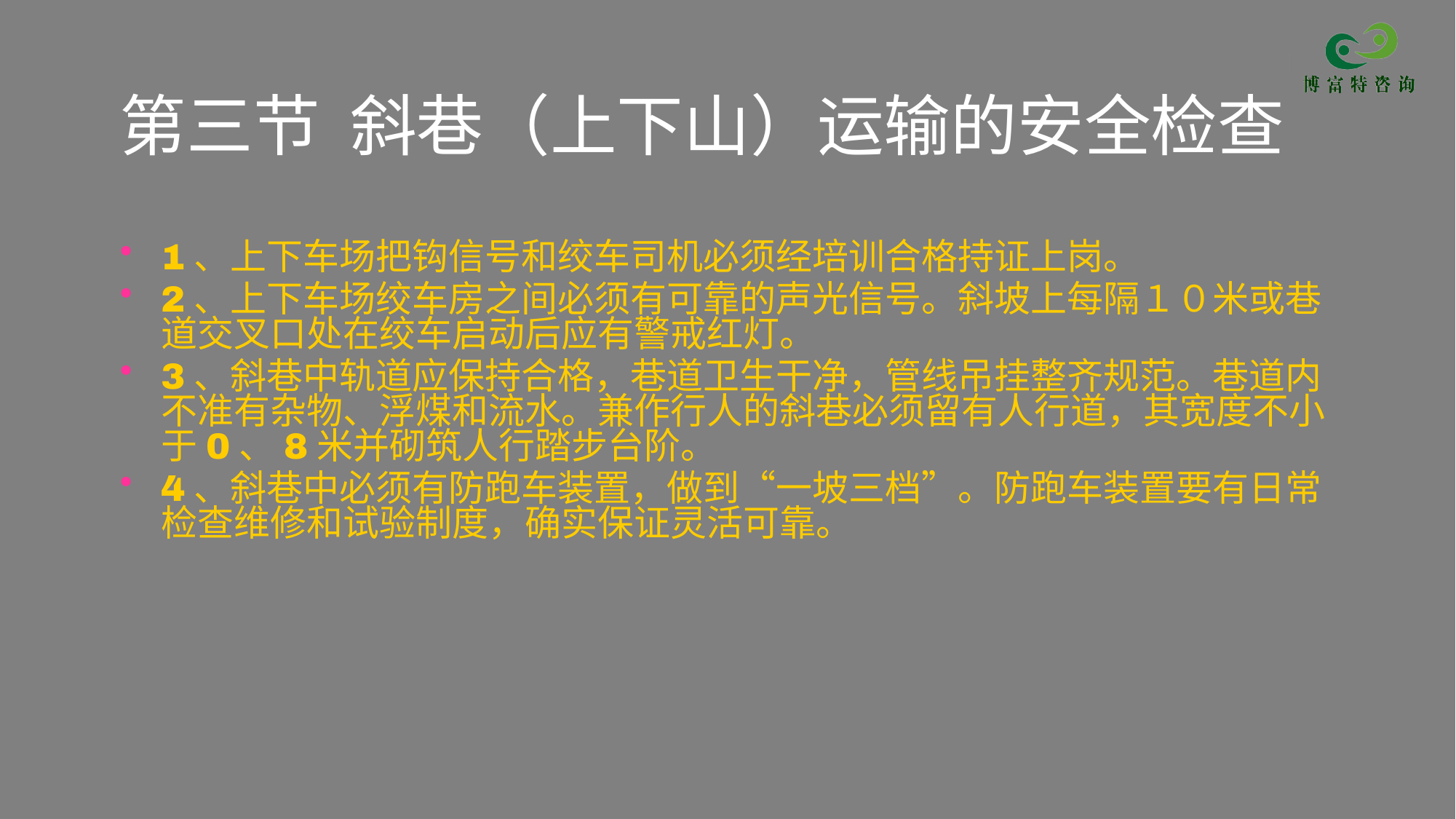

# 第三节  斜巷（上下山）运输的安全检查
1、上下车场把钩信号和绞车司机必须经培训合格持证上岗。
2、上下车场绞车房之间必须有可靠的声光信号。斜坡上每隔１０米或巷道交叉口处在绞车启动后应有警戒红灯。
3、斜巷中轨道应保持合格，巷道卫生干净，管线吊挂整齐规范。巷道内不准有杂物、浮煤和流水。兼作行人的斜巷必须留有人行道，其宽度不小于0、8米并砌筑人行踏步台阶。
4、斜巷中必须有防跑车装置，做到“一坡三档”。防跑车装置要有日常检查维修和试验制度，确实保证灵活可靠。